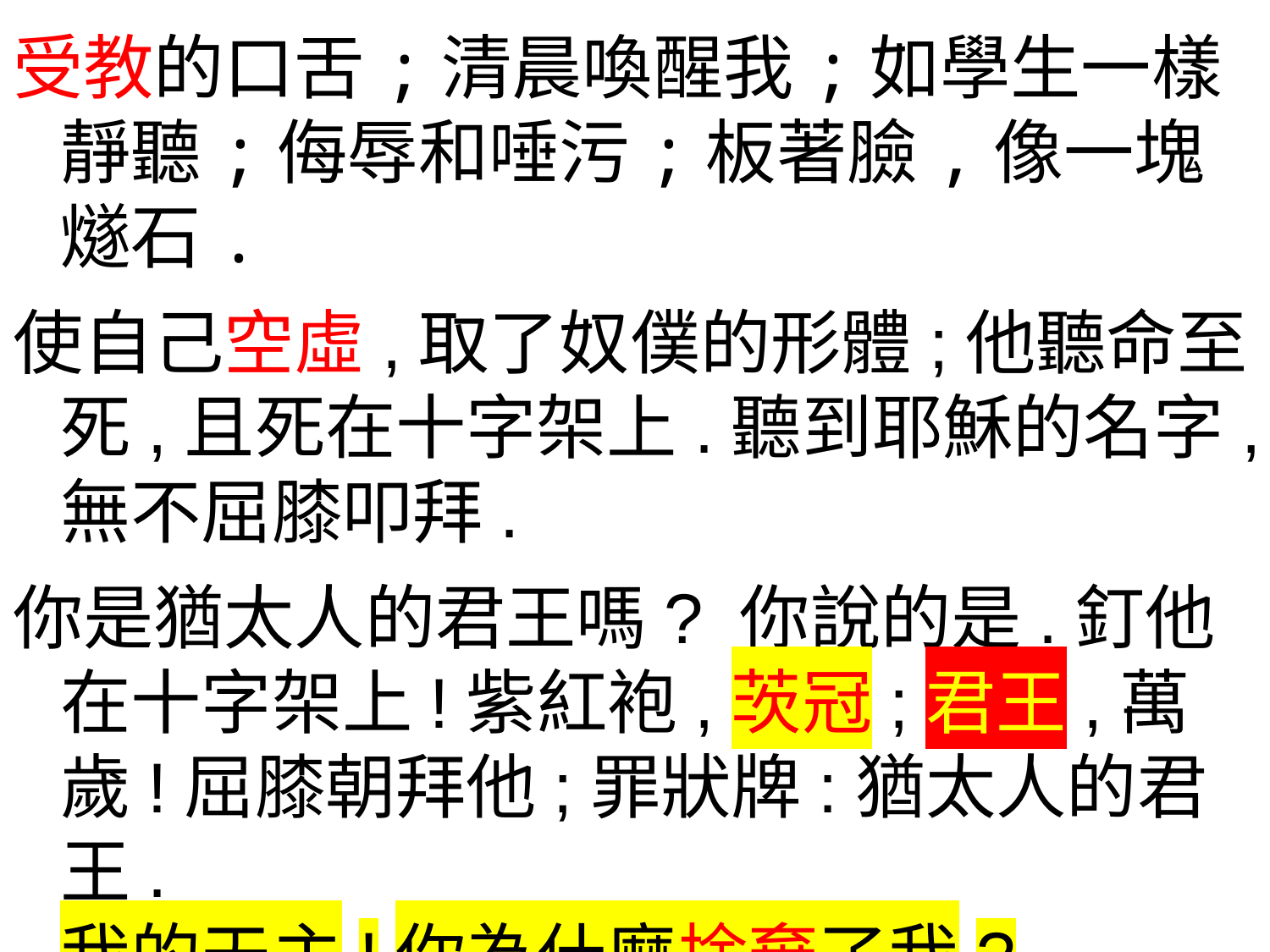

受教的口舌;清晨喚醒我;如學生一樣靜聽;侮辱和唾污;板著臉,像一塊燧石.
使自己空虛,取了奴僕的形體;他聽命至死,且死在十字架上.聽到耶穌的名字,無不屈膝叩拜.
你是猶太人的君王嗎? 你說的是.釘他在十字架上!紫紅袍,茨冠;君王,萬歲!屈膝朝拜他;罪狀牌:猶太人的君王.
我的天主!你為什麼捨棄了我?